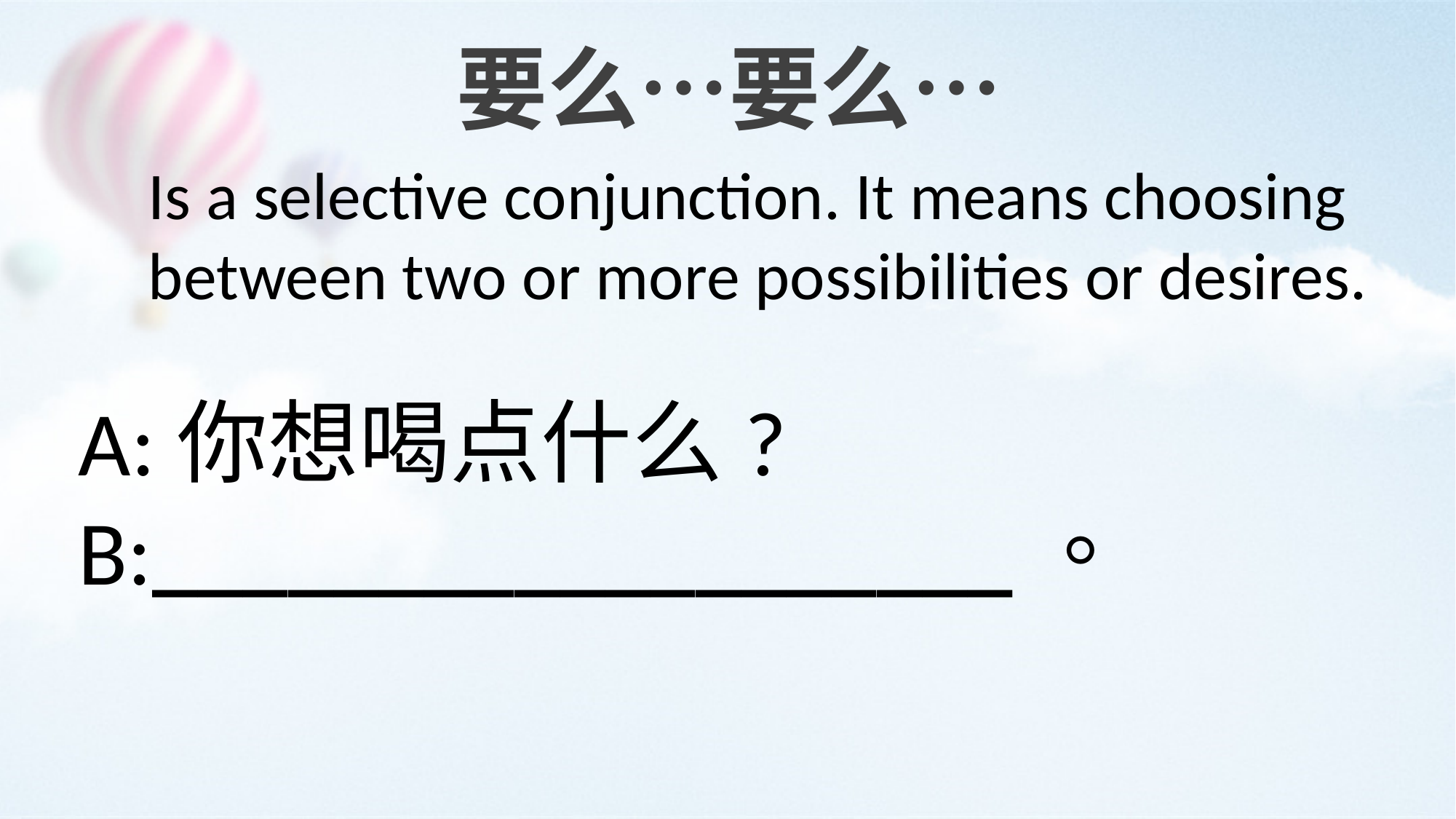

要么…要么…
Is a selective conjunction. It means choosing between two or more possibilities or desires.
A:你想喝点什么?
B:___________________。